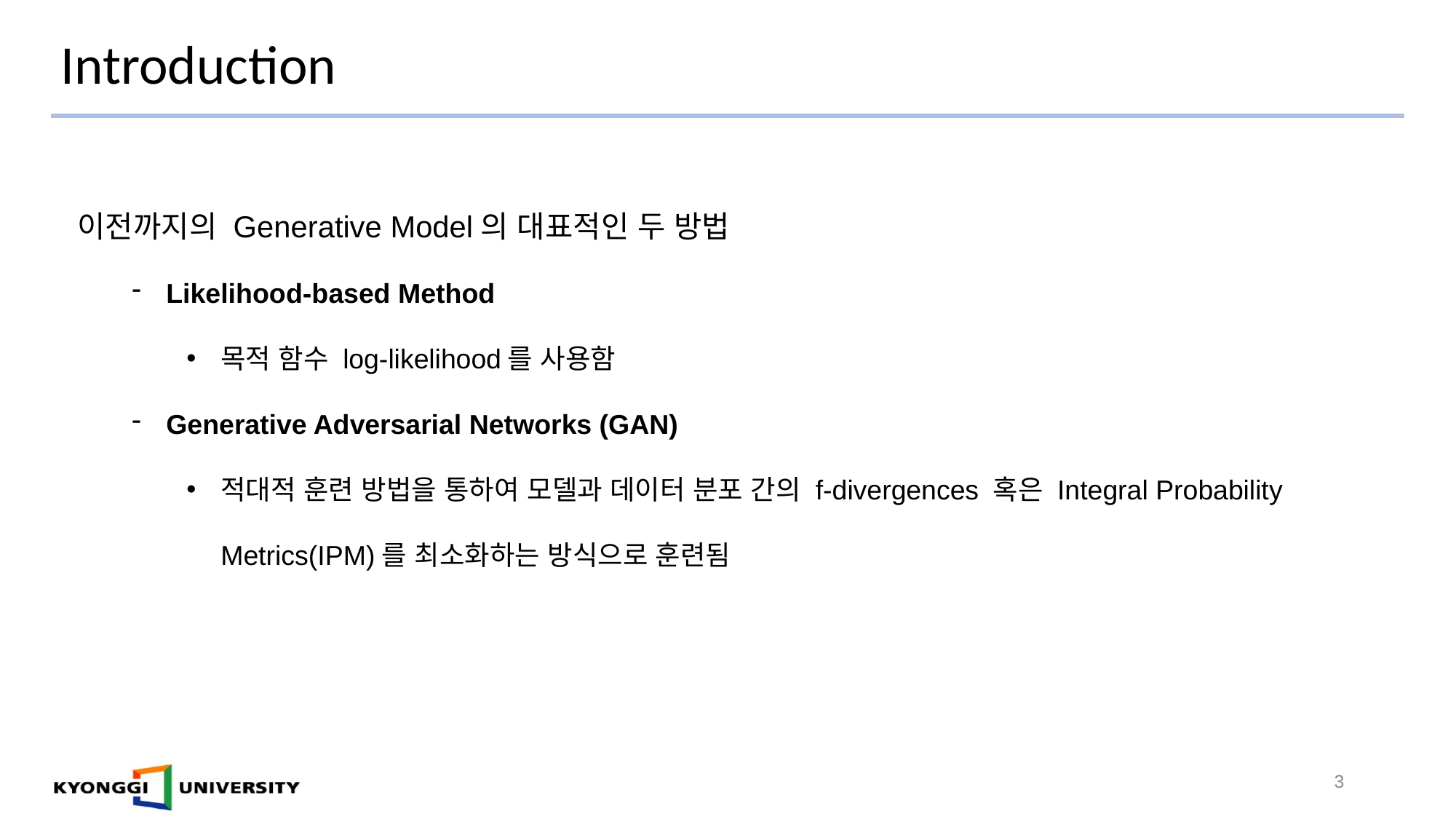

# Introduction
이전까지의 Generative Model의 대표적인 두 방법
Likelihood-based Method
목적 함수 log-likelihood를 사용함
Generative Adversarial Networks (GAN)
적대적 훈련 방법을 통하여 모델과 데이터 분포 간의 f-divergences 혹은 Integral Probability Metrics(IPM)를 최소화하는 방식으로 훈련됨
3